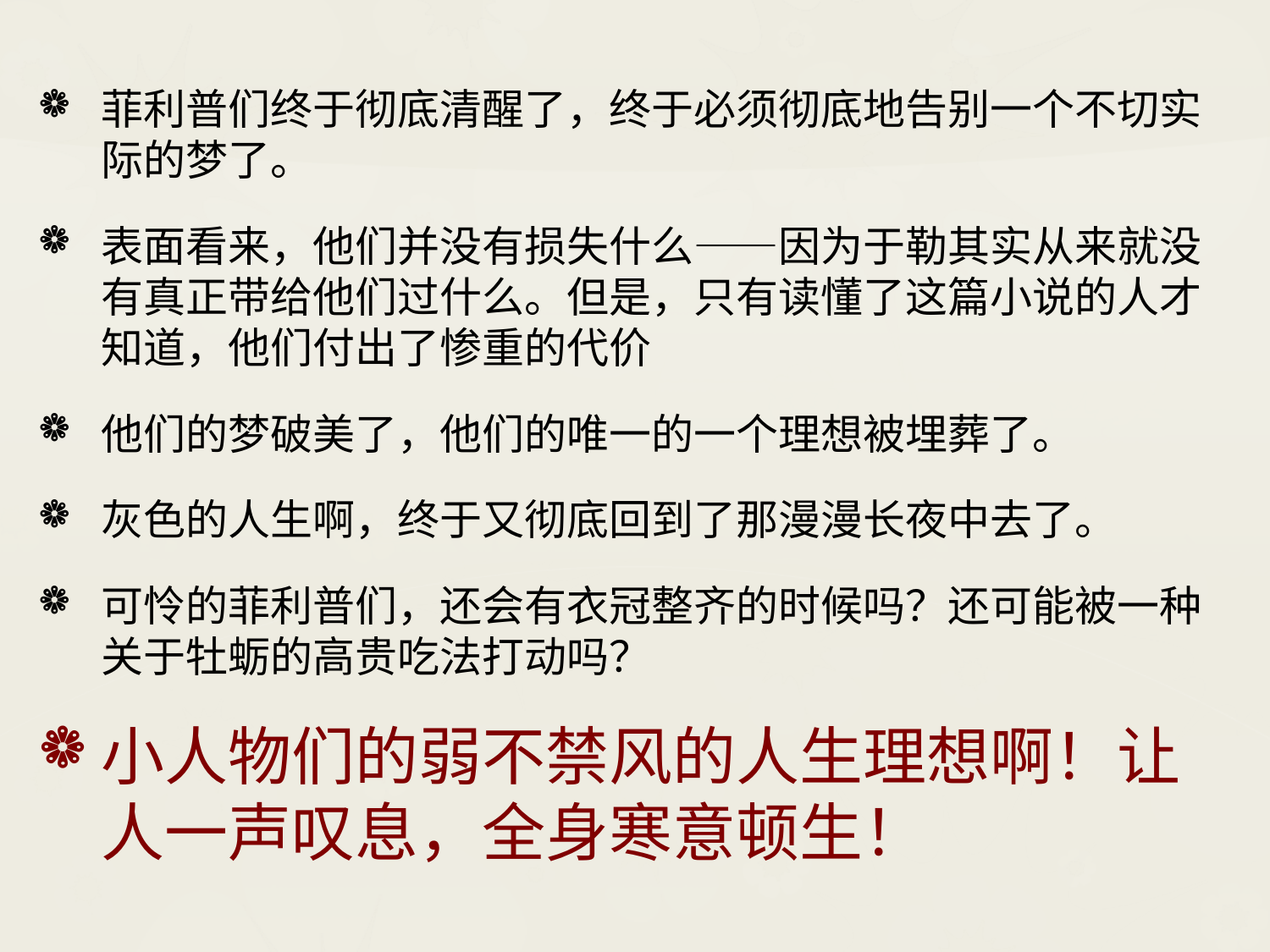

菲利普们终于彻底清醒了，终于必须彻底地告别一个不切实际的梦了。
表面看来，他们并没有损失什么——因为于勒其实从来就没有真正带给他们过什么。但是，只有读懂了这篇小说的人才知道，他们付出了惨重的代价
他们的梦破美了，他们的唯一的一个理想被埋葬了。
灰色的人生啊，终于又彻底回到了那漫漫长夜中去了。
可怜的菲利普们，还会有衣冠整齐的时候吗？还可能被一种关于牡蛎的高贵吃法打动吗？
小人物们的弱不禁风的人生理想啊！让人一声叹息，全身寒意顿生！